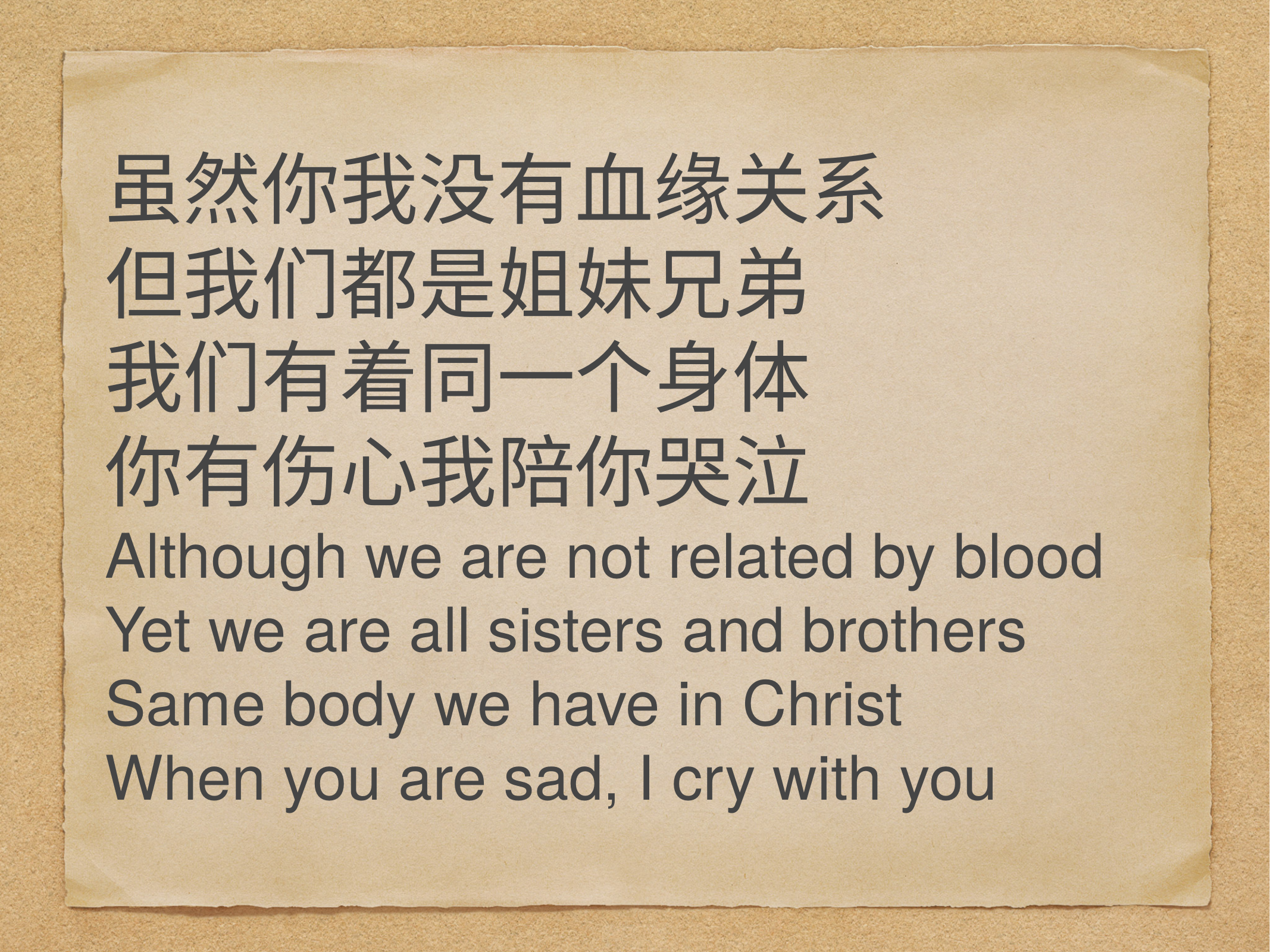

# 虽然你我没有血缘关系
但我们都是姐妹兄弟
我们有着同一个身体
你有伤心我陪你哭泣
Although we are not related by blood
Yet we are all sisters and brothers
Same body we have in Christ
When you are sad, I cry with you